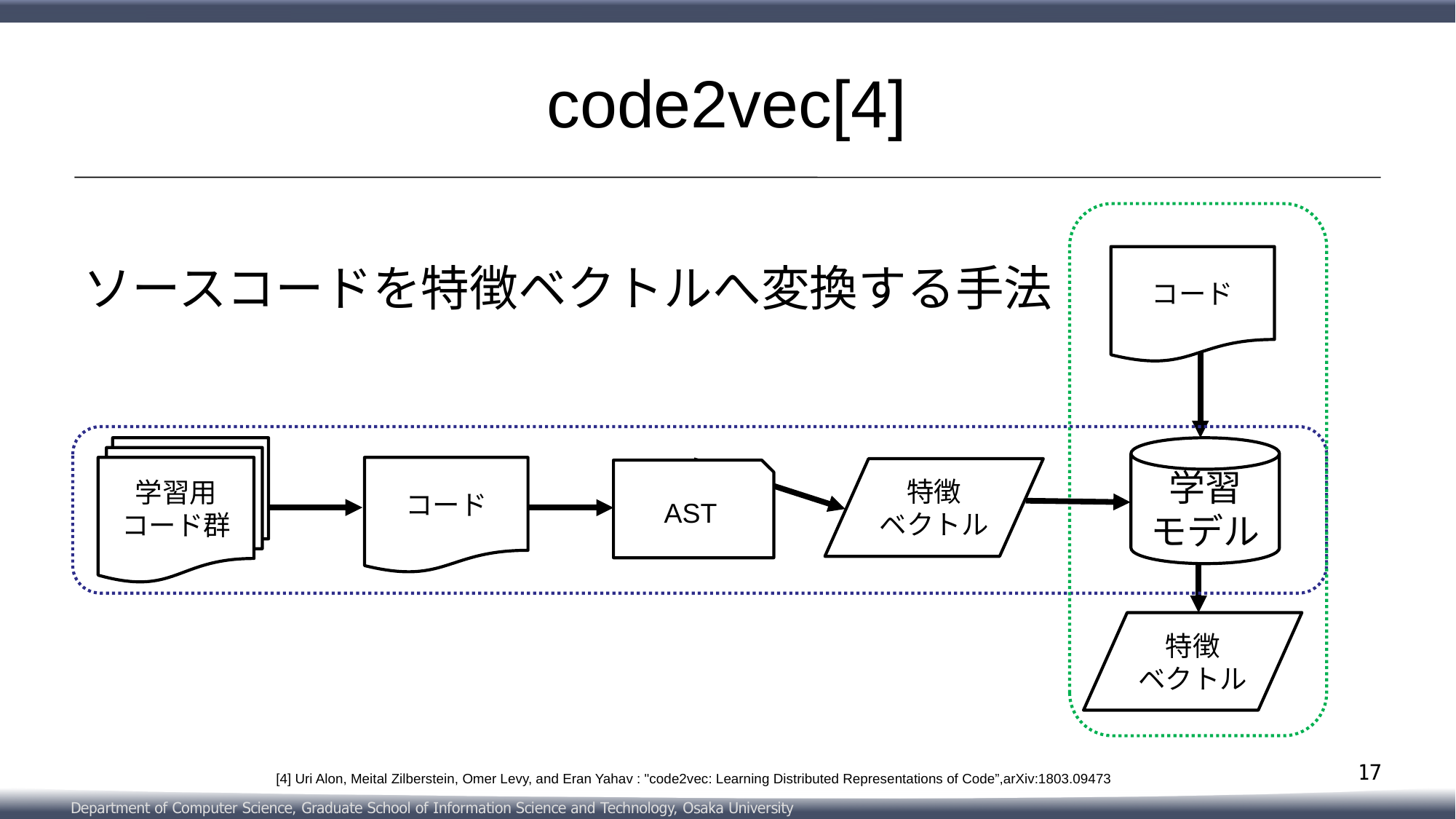

# code2vec[4]

ソースコードを特徴ベクトルへ変換する手法

学習
モデル
AST
特徴
ベクトル
コード
コード
コード
学習用
コード群
コード
特徴
ベクトル
17
 [4] Uri Alon, Meital Zilberstein, Omer Levy, and Eran Yahav : "code2vec: Learning Distributed Representations of Code”,arXiv:1803.09473